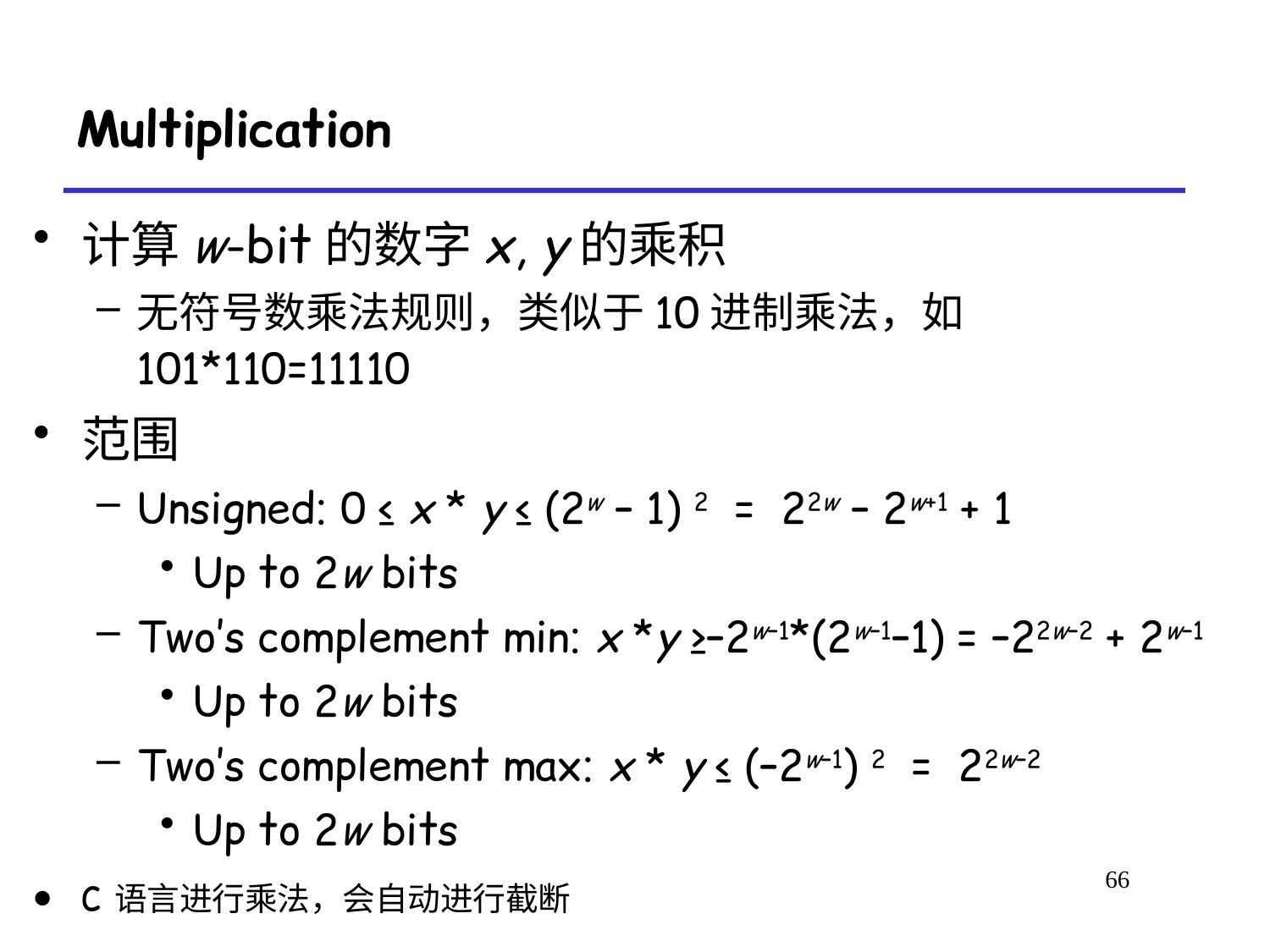

# Multiplication
计算w-bit的数字x, y的乘积
无符号数乘法规则，类似于10进制乘法，如101*110=11110
范围
Unsigned: 0 ≤ x * y ≤ (2w – 1) 2  =  22w – 2w+1 + 1
Up to 2w bits
Two’s complement min: x *y ≥–2w–1*(2w–1–1) = –22w–2 + 2w–1
Up to 2w bits
Two’s complement max: x * y ≤ (–2w–1) 2  =  22w–2
Up to 2w bits
C语言进行乘法，会自动进行截断
Int x,y;     m=x*y;
66